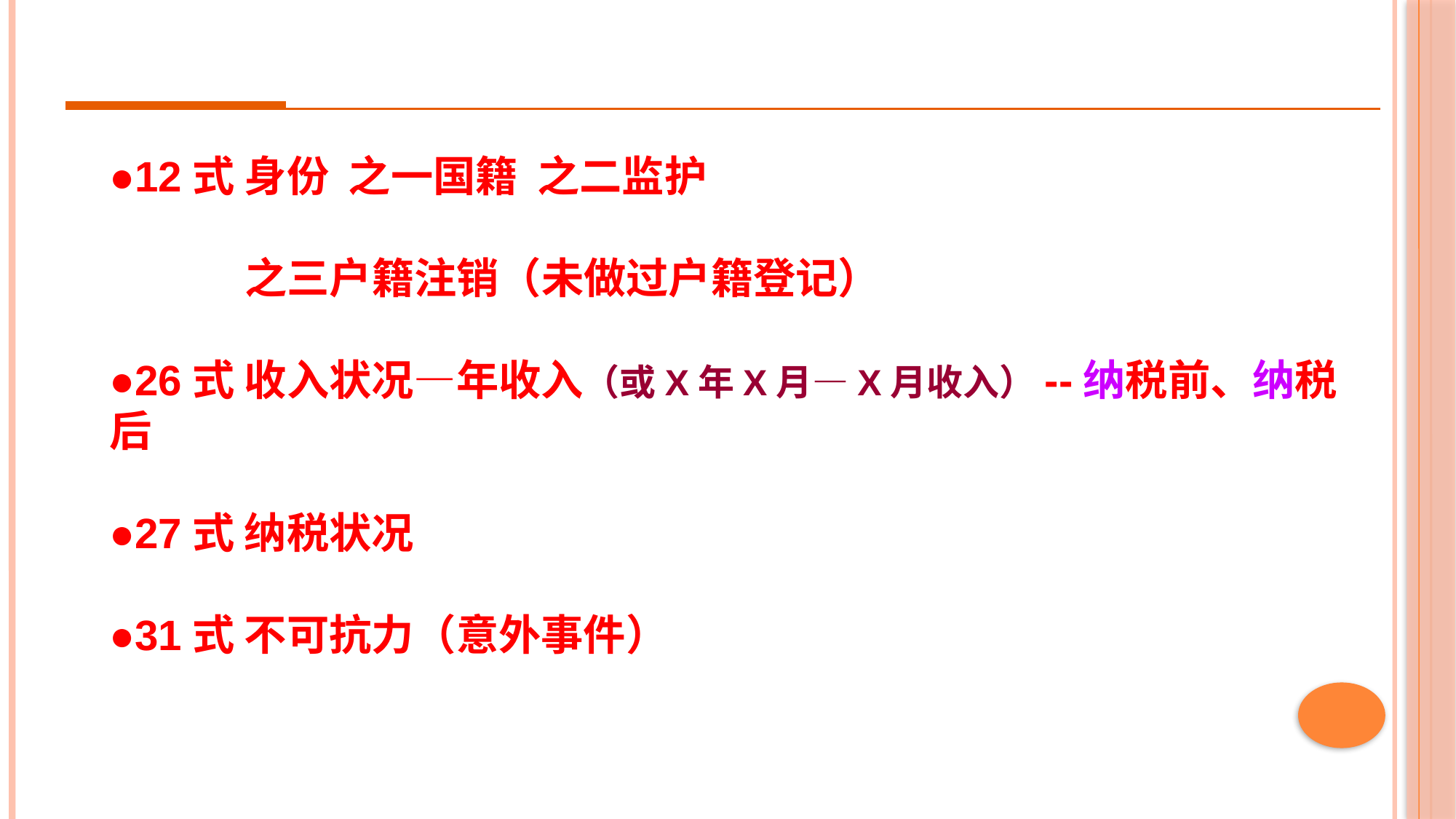

●12式 身份  之一国籍  之二监护

             之三户籍注销（未做过户籍登记）

●26式 收入状况—年收入（或X年X月—X月收入）--纳税前、纳税后

●27式 纳税状况

●31式 不可抗力（意外事件）